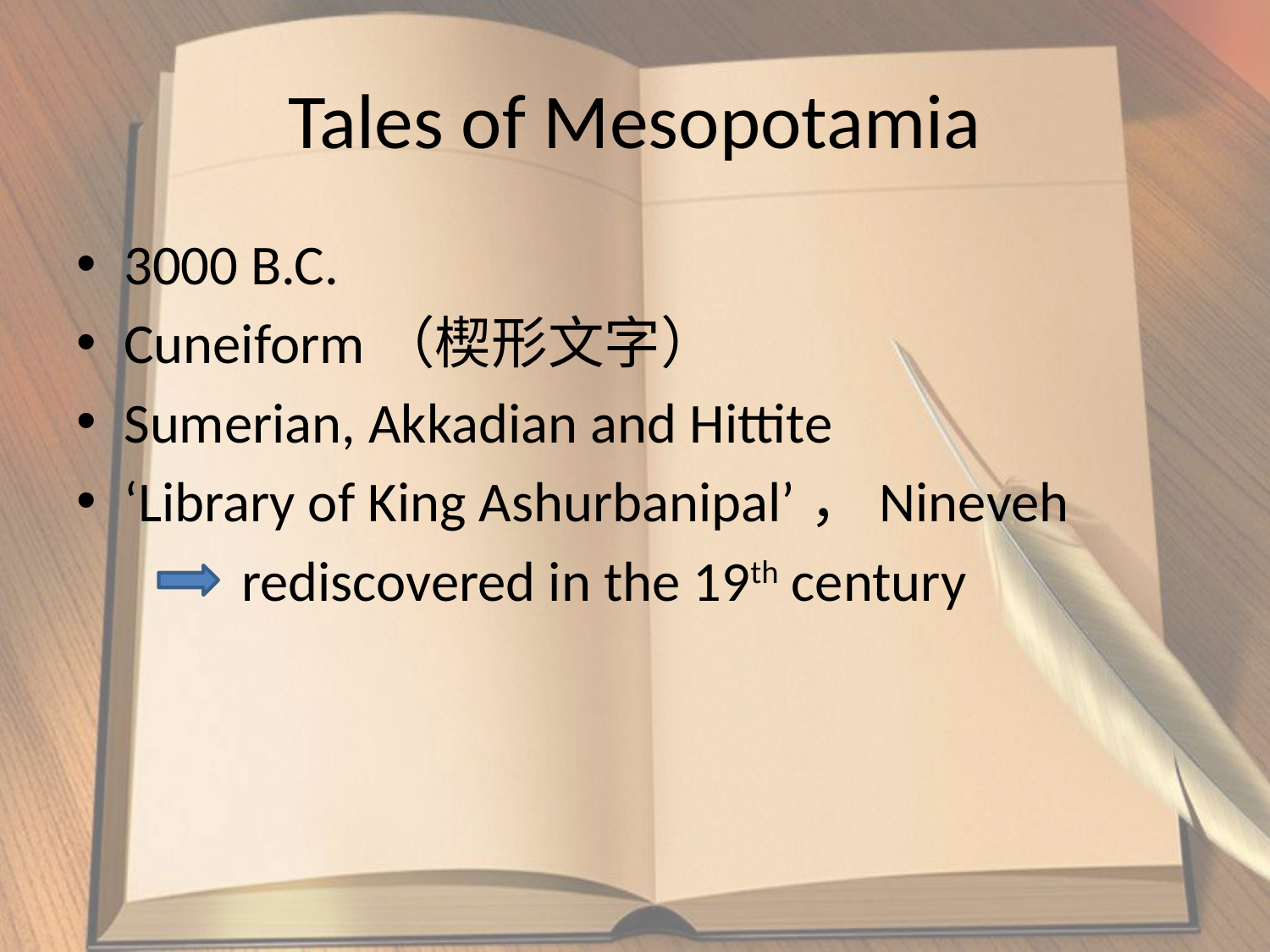

# Tales of Mesopotamia
3000 B.C.
Cuneiform（楔形文字）
Sumerian, Akkadian and Hittite
‘Library of King Ashurbanipal’，Nineveh
             rediscovered in the 19th century